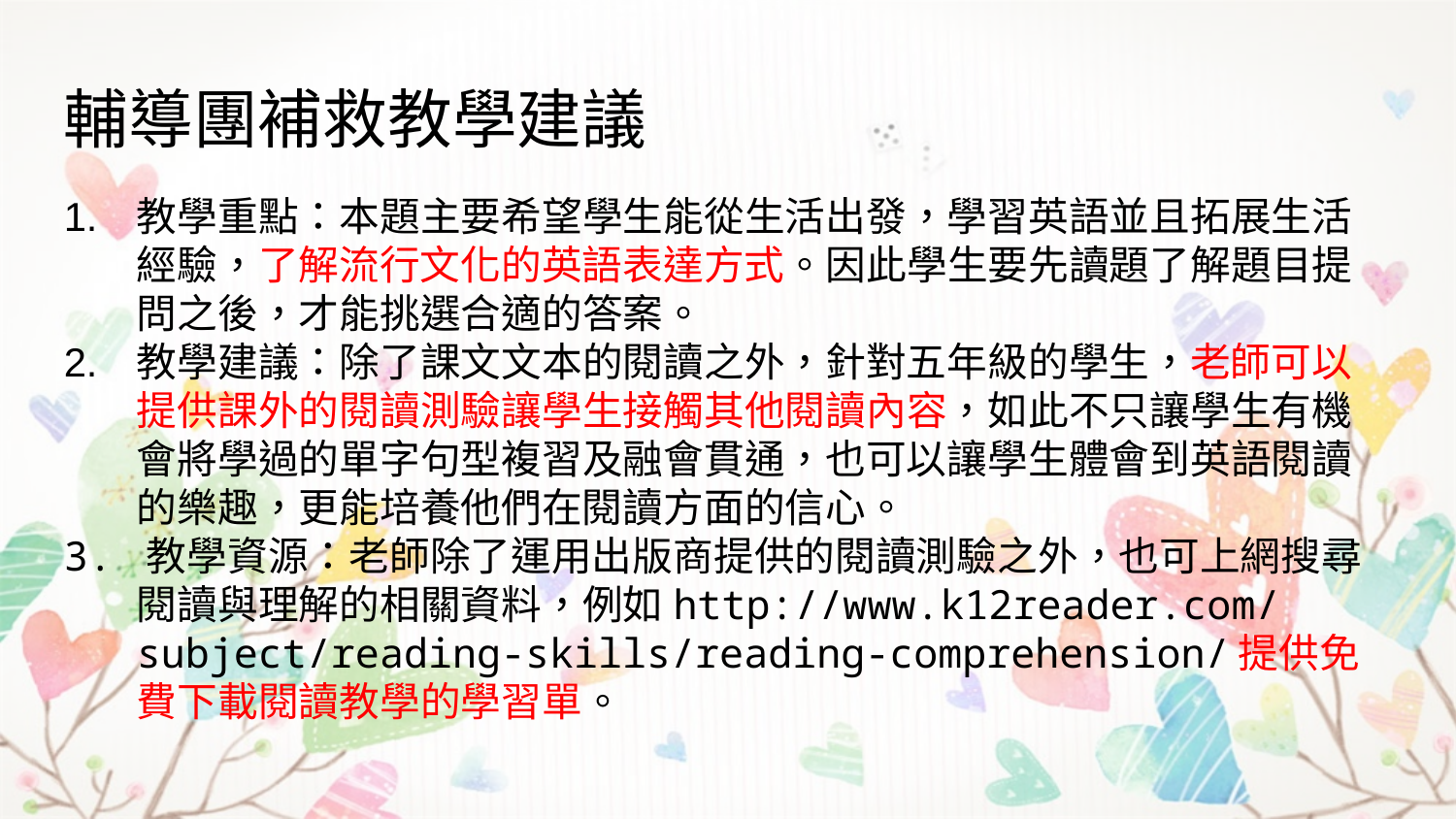

輔導團補救教學建議
教學重點：本題主要希望學生能從生活出發，學習英語並且拓展生活經驗，了解流行文化的英語表達方式。因此學生要先讀題了解題目提問之後，才能挑選合適的答案。
教學建議：除了課文文本的閱讀之外，針對五年級的學生，老師可以提供課外的閱讀測驗讓學生接觸其他閱讀內容，如此不只讓學生有機會將學過的單字句型複習及融會貫通，也可以讓學生體會到英語閱讀的樂趣，更能培養他們在閱讀方面的信心。
3. 教學資源：老師除了運用出版商提供的閱讀測驗之外，也可上網搜尋閱讀與理解的相關資料，例如http://www.k12reader.com/subject/reading-skills/reading-comprehension/提供免費下載閱讀教學的學習單。